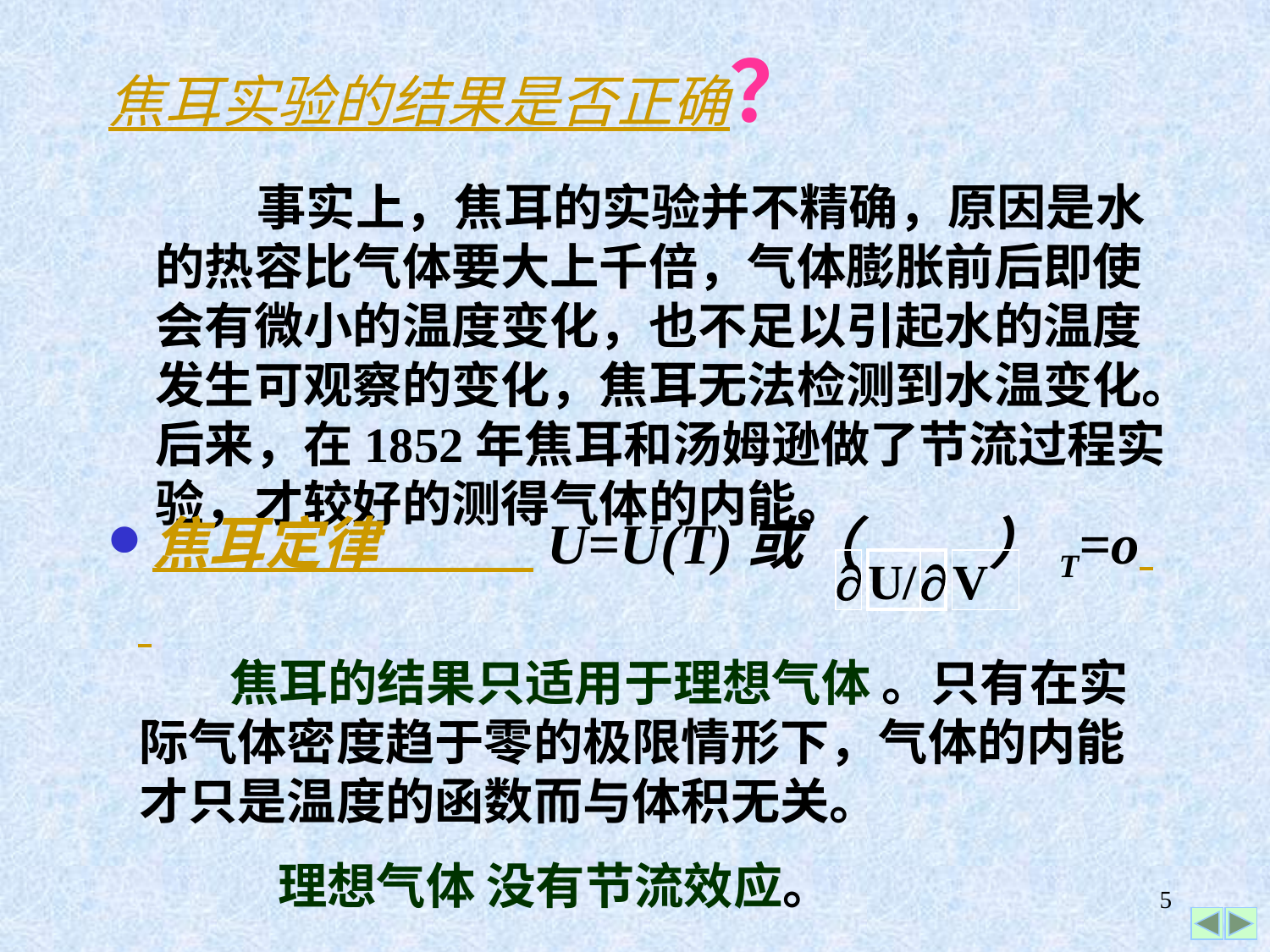

焦耳实验的结果是否正确？
        事实上，焦耳的实验并不精确，原因是水
的热容比气体要大上千倍，气体膨胀前后即使
会有微小的温度变化，也不足以引起水的温度
发生可观察的变化，焦耳无法检测到水温变化。
后来，在1852年焦耳和汤姆逊做了节流过程实
验，才较好的测得气体的内能。
焦耳定律            U=U(T)或（          ）T=o
∂
U/
∂
V
       焦耳的结果只适用于理想气体 。只有在实
际气体密度趋于零的极限情形下，气体的内能
才只是温度的函数而与体积无关。
理想气体 没有节流效应。
5